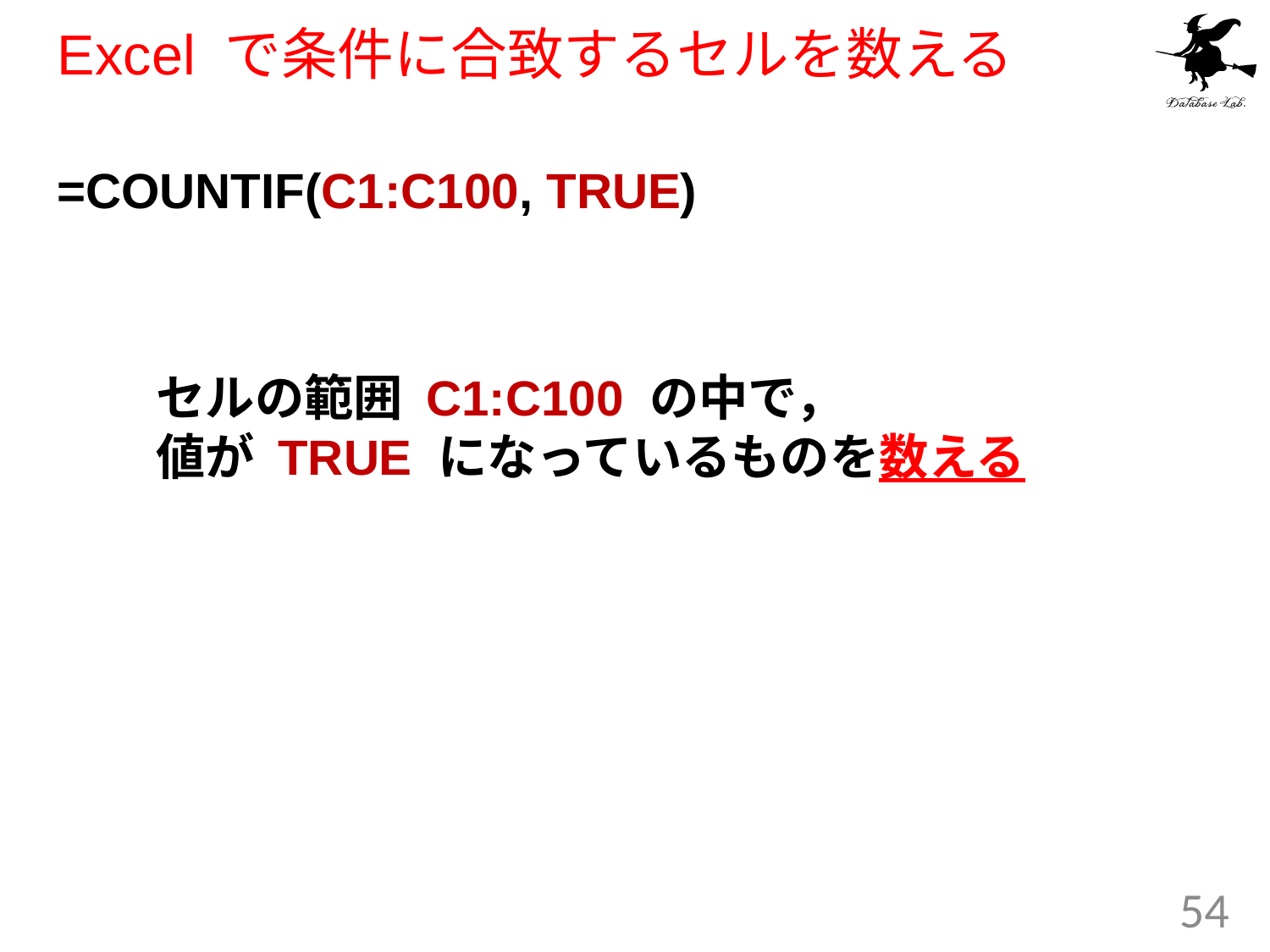

# Excel で条件に合致するセルを数える
=COUNTIF(C1:C100, TRUE)
セルの範囲 C1:C100 の中で，
値が TRUE になっているものを数える
54